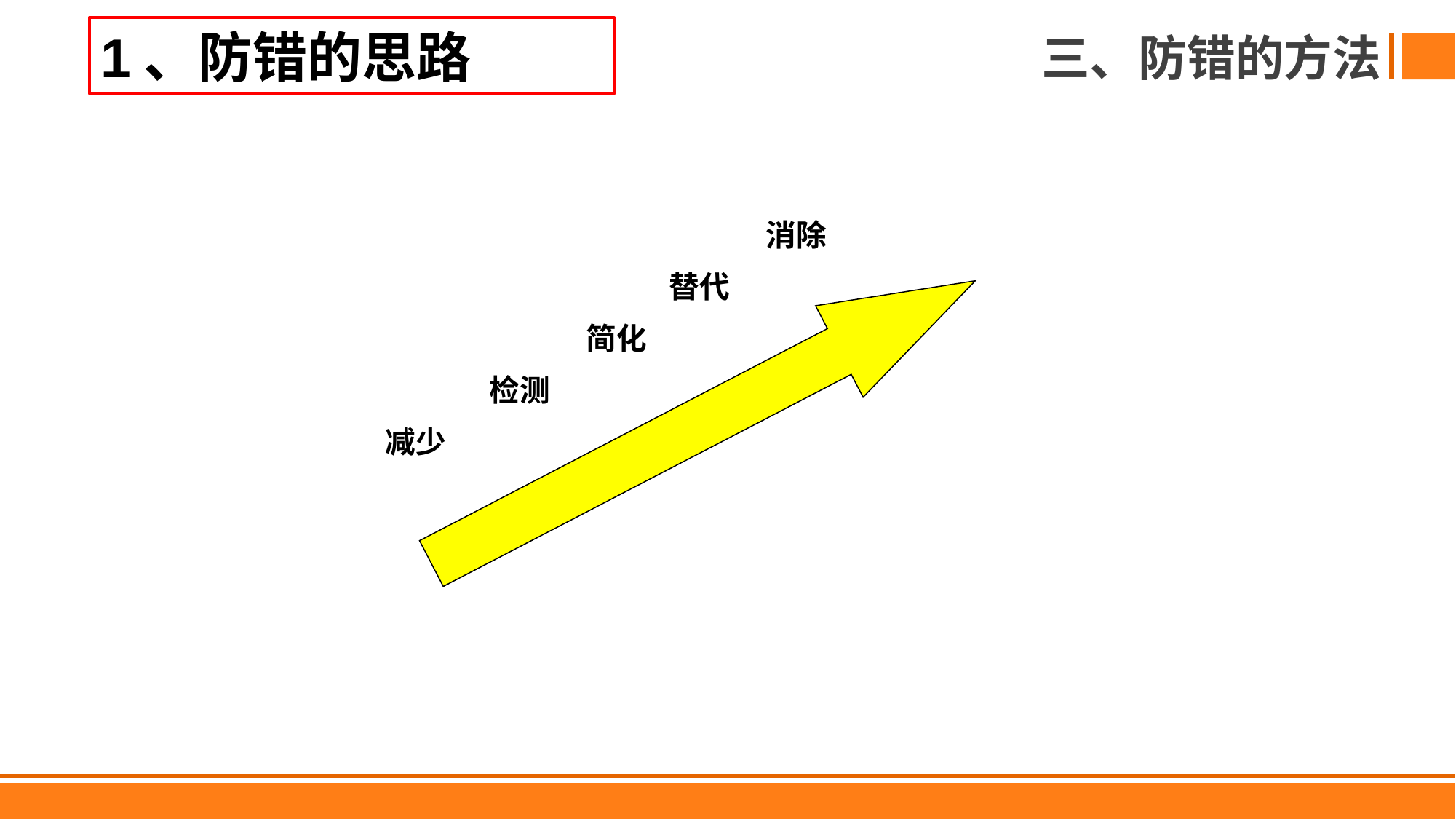

1、防错的思路
三、防错的方法
                                                      消除
                                        替代
                            简化
              检测
减少